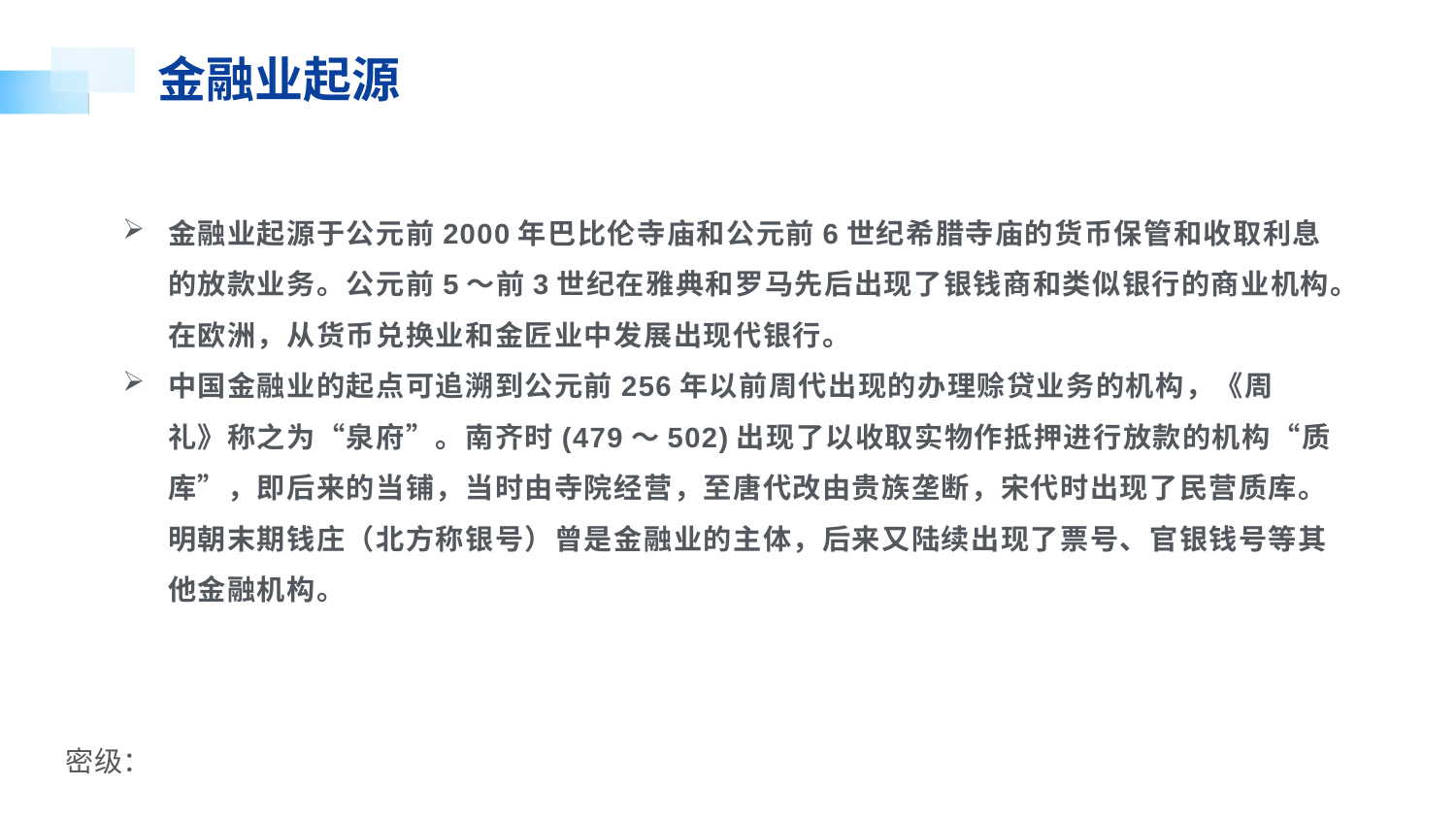

R:8
G:64
B:156
金融业起源
R:0
G:89
B:233
金融业起源于公元前2000年巴比伦寺庙和公元前6世纪希腊寺庙的货币保管和收取利息的放款业务。公元前5～前3世纪在雅典和罗马先后出现了银钱商和类似银行的商业机构。在欧洲，从货币兑换业和金匠业中发展出现代银行。
中国金融业的起点可追溯到公元前256年以前周代出现的办理赊贷业务的机构，《周礼》称之为“泉府”。南齐时(479～502)出现了以收取实物作抵押进行放款的机构“质库”，即后来的当铺，当时由寺院经营，至唐代改由贵族垄断，宋代时出现了民营质库。明朝末期钱庄（北方称银号）曾是金融业的主体，后来又陆续出现了票号、官银钱号等其他金融机构。

R:0
G:183
B:255
R:250
G:135
B:56
R:244
G:244
B:244